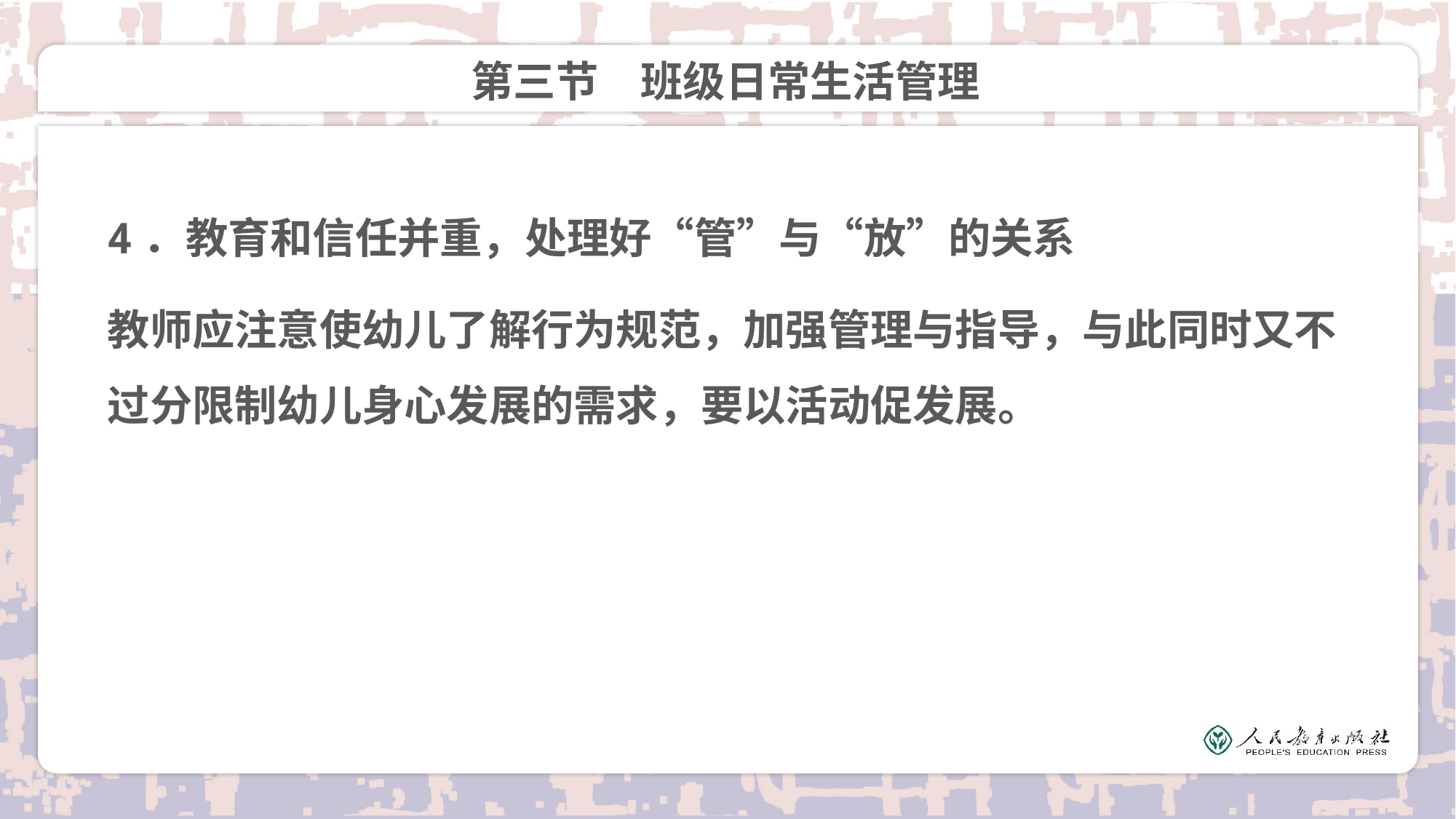

# 第三节　班级日常生活管理
4．教育和信任并重，处理好“管”与“放”的关系
教师应注意使幼儿了解行为规范，加强管理与指导，与此同时又不过分限制幼儿身心发展的需求，要以活动促发展。